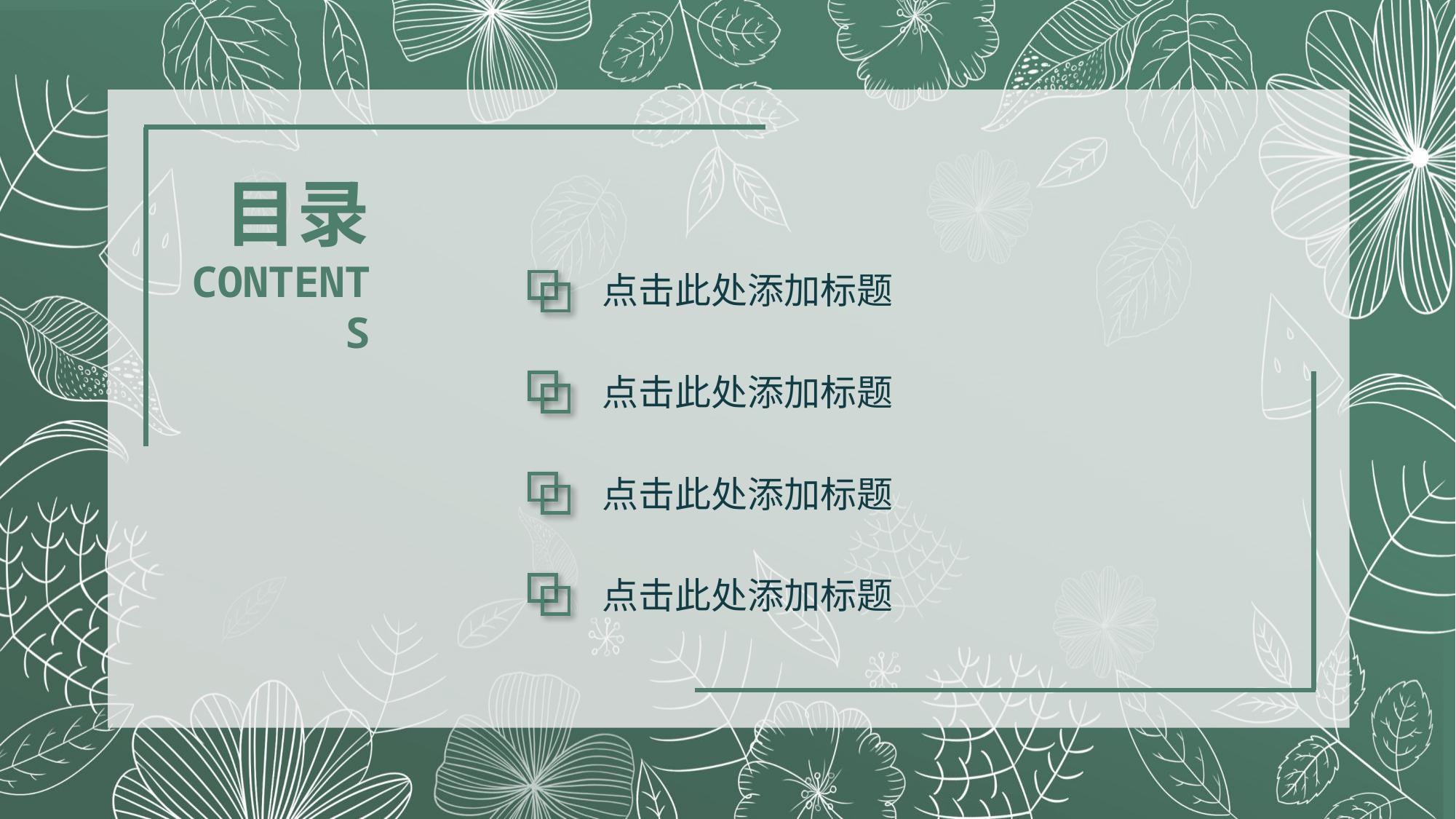

目录
CONTENTS
点击此处添加标题

点击此处添加标题

点击此处添加标题

点击此处添加标题